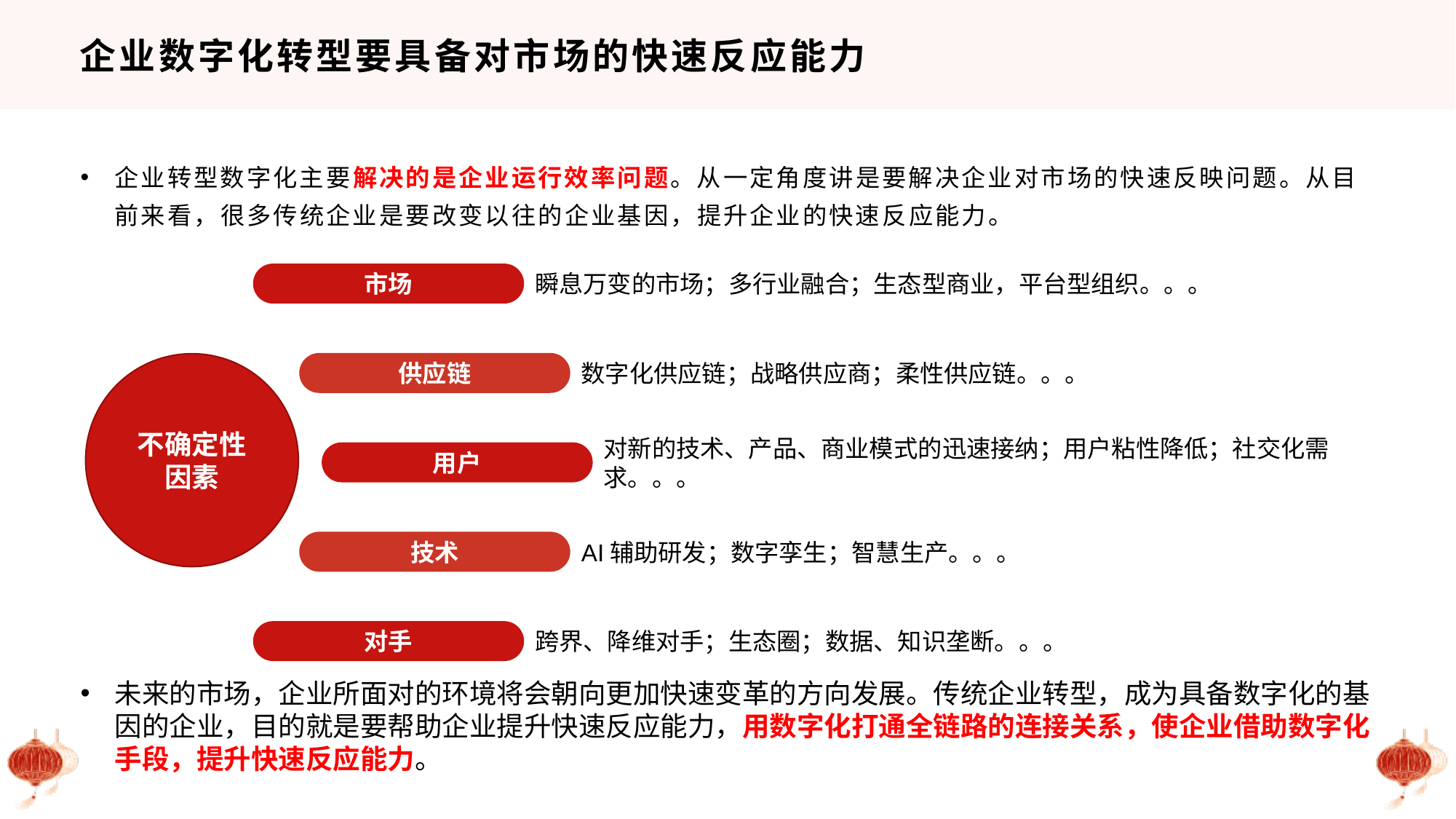

# 企业数字化转型要具备对市场的快速反应能力
企业转型数字化主要解决的是企业运行效率问题。从一定角度讲是要解决企业对市场的快速反映问题。从目前来看，很多传统企业是要改变以往的企业基因，提升企业的快速反应能力。
市场
瞬息万变的市场；多行业融合；生态型商业，平台型组织。。。
供应链
数字化供应链；战略供应商；柔性供应链。。。
不确定性因素
用户
对新的技术、产品、商业模式的迅速接纳；用户粘性降低；社交化需求。。。
技术
AI辅助研发；数字孪生；智慧生产。。。
对手
跨界、降维对手；生态圈；数据、知识垄断。。。
未来的市场，企业所面对的环境将会朝向更加快速变革的方向发展。传统企业转型，成为具备数字化的基因的企业，目的就是要帮助企业提升快速反应能力，用数字化打通全链路的连接关系，使企业借助数字化手段，提升快速反应能力。